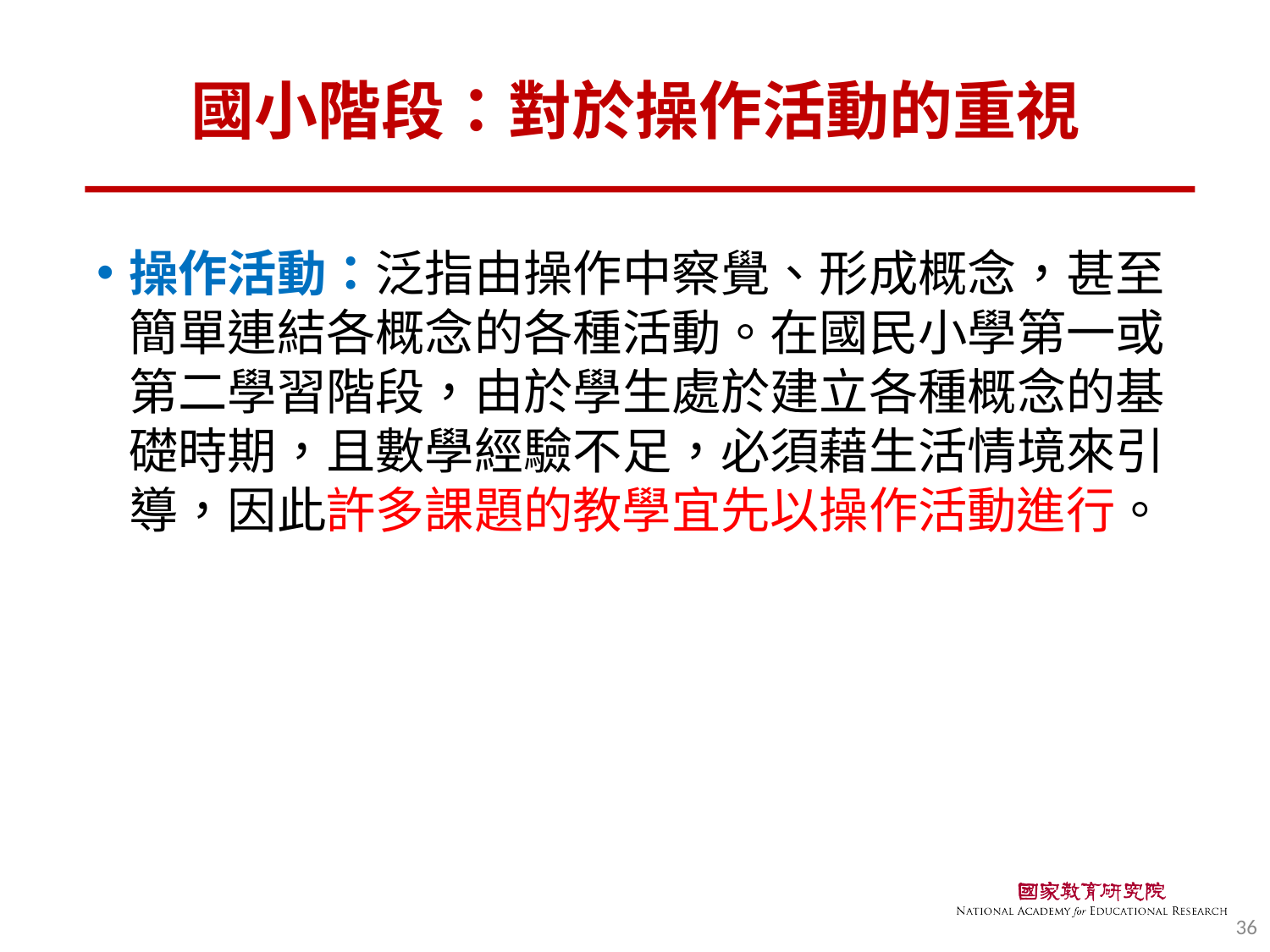

# 國小階段：對於操作活動的重視

操作活動：泛指由操作中察覺、形成概念，甚至簡單連結各概念的各種活動。在國民小學第一或第二學習階段，由於學生處於建立各種概念的基礎時期，且數學經驗不足，必須藉生活情境來引導，因此許多課題的教學宜先以操作活動進行。

36